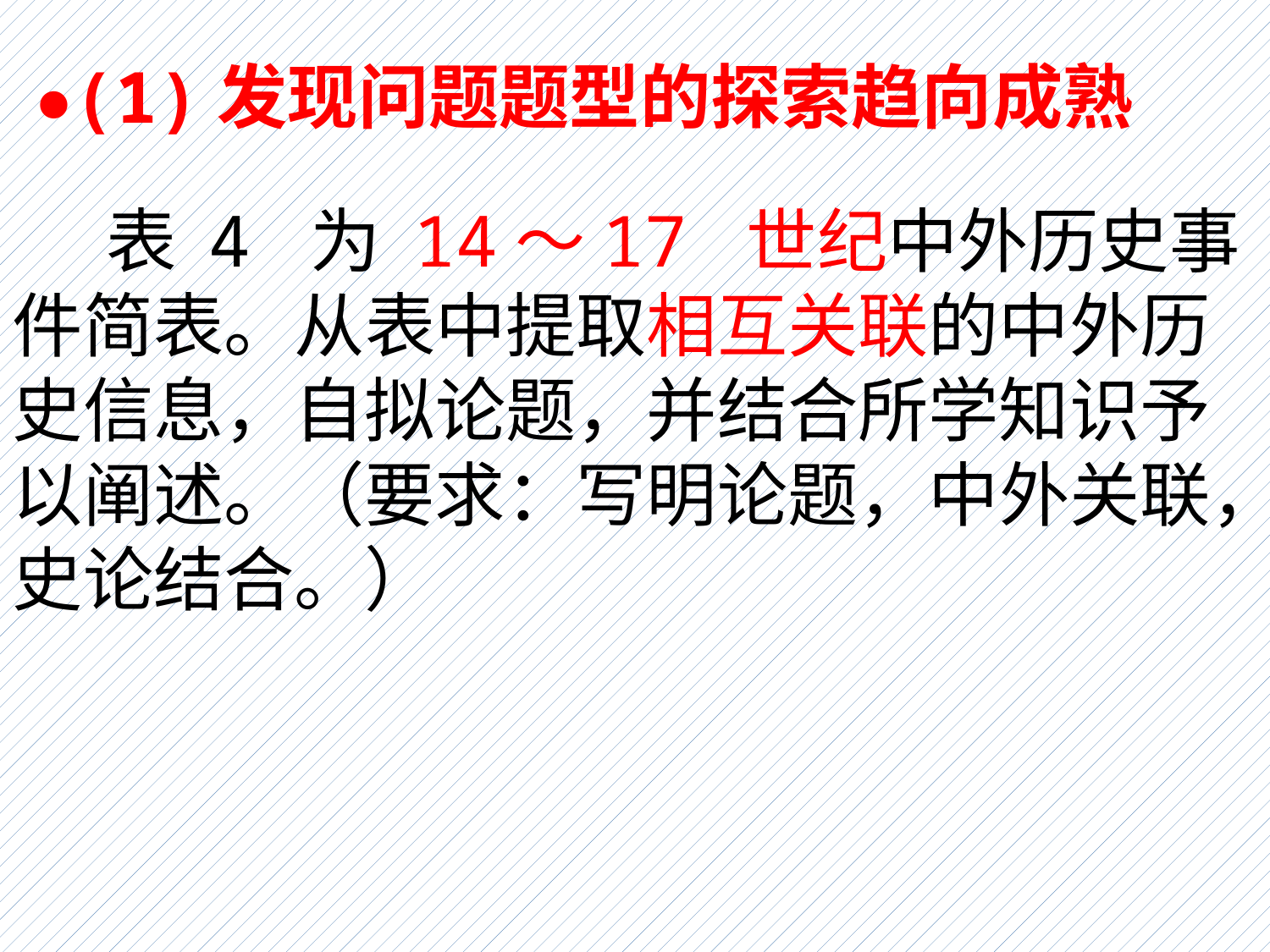

●(1)发现问题题型的探索趋向成熟
 　表 4 为 14～17 世纪中外历史事件简表。从表中提取相互关联的中外历史信息，自拟论题，并结合所学知识予以阐述。（要求：写明论题，中外关联，史论结合。）